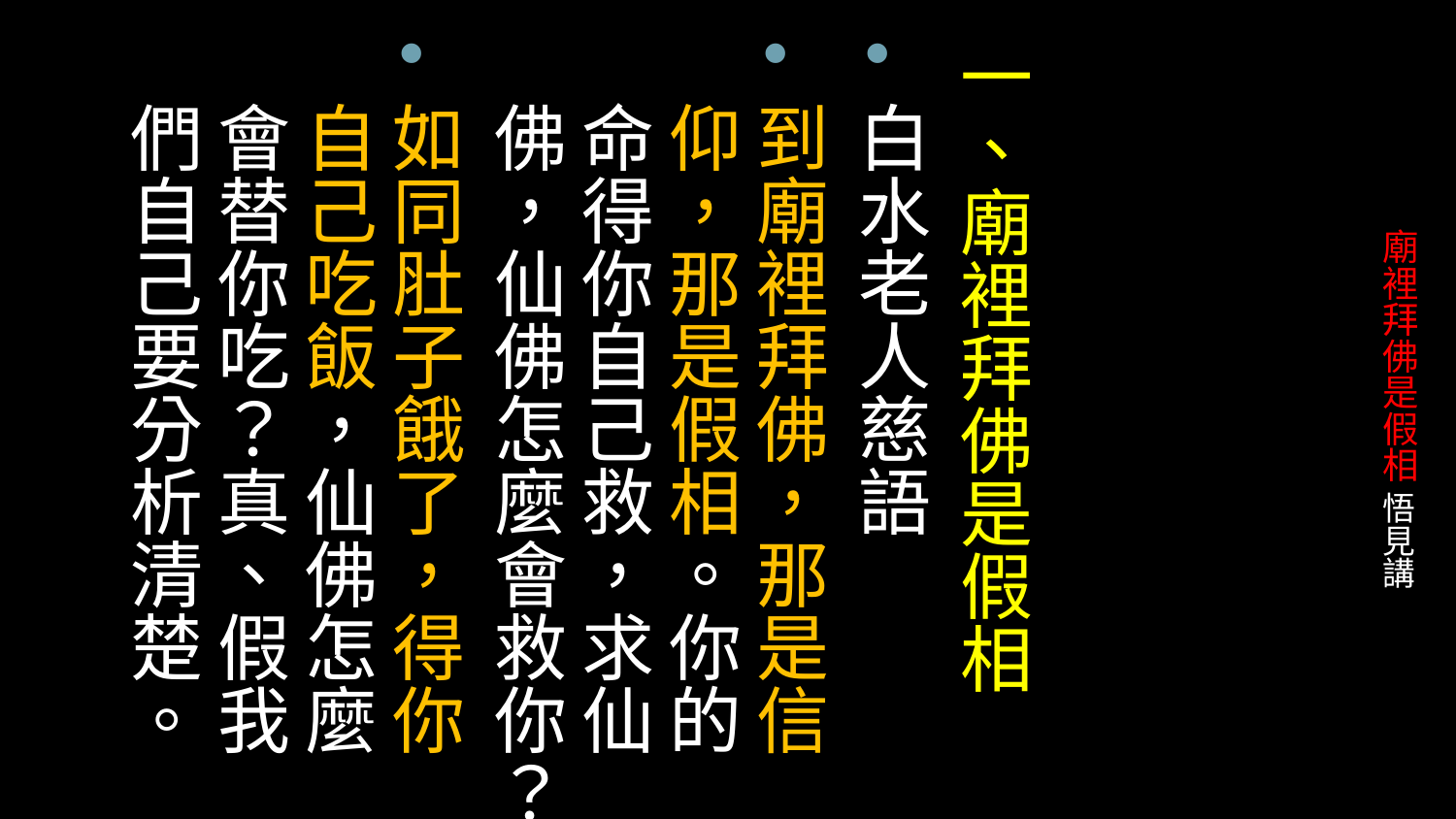

一、廟裡拜佛是假相
白水老人慈語
到廟裡拜佛，那是信仰，那是假相。你的命得你自己救，求仙佛，仙佛怎麼會救你？
如同肚子餓了，得你自己吃飯，仙佛怎麼會替你吃？真、假我們自己要分析清楚。

# 廟裡拜佛是假相 悟見講